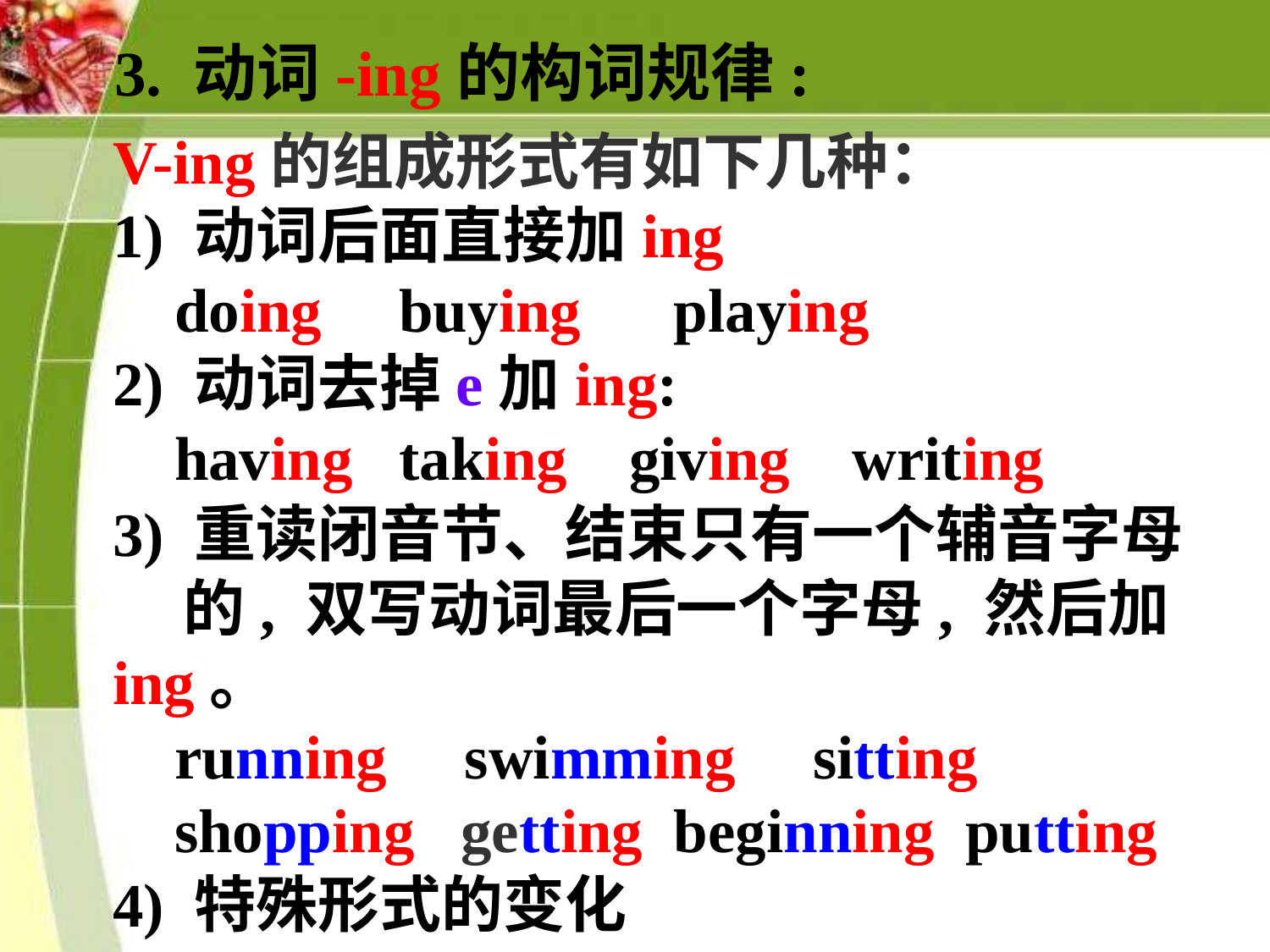

3. 动词-ing的构词规律:
V-ing的组成形式有如下几种：
1) 动词后面直接加ing
    doing     buying      playing
2) 动词去掉e加ing:
    having   taking    giving    writing
3) 重读闭音节、结束只有一个辅音字母
    的, 双写动词最后一个字母, 然后加ing。
    running     swimming     sitting
    shopping   getting  beginning  putting
4) 特殊形式的变化
    lie — lying  die -- dying